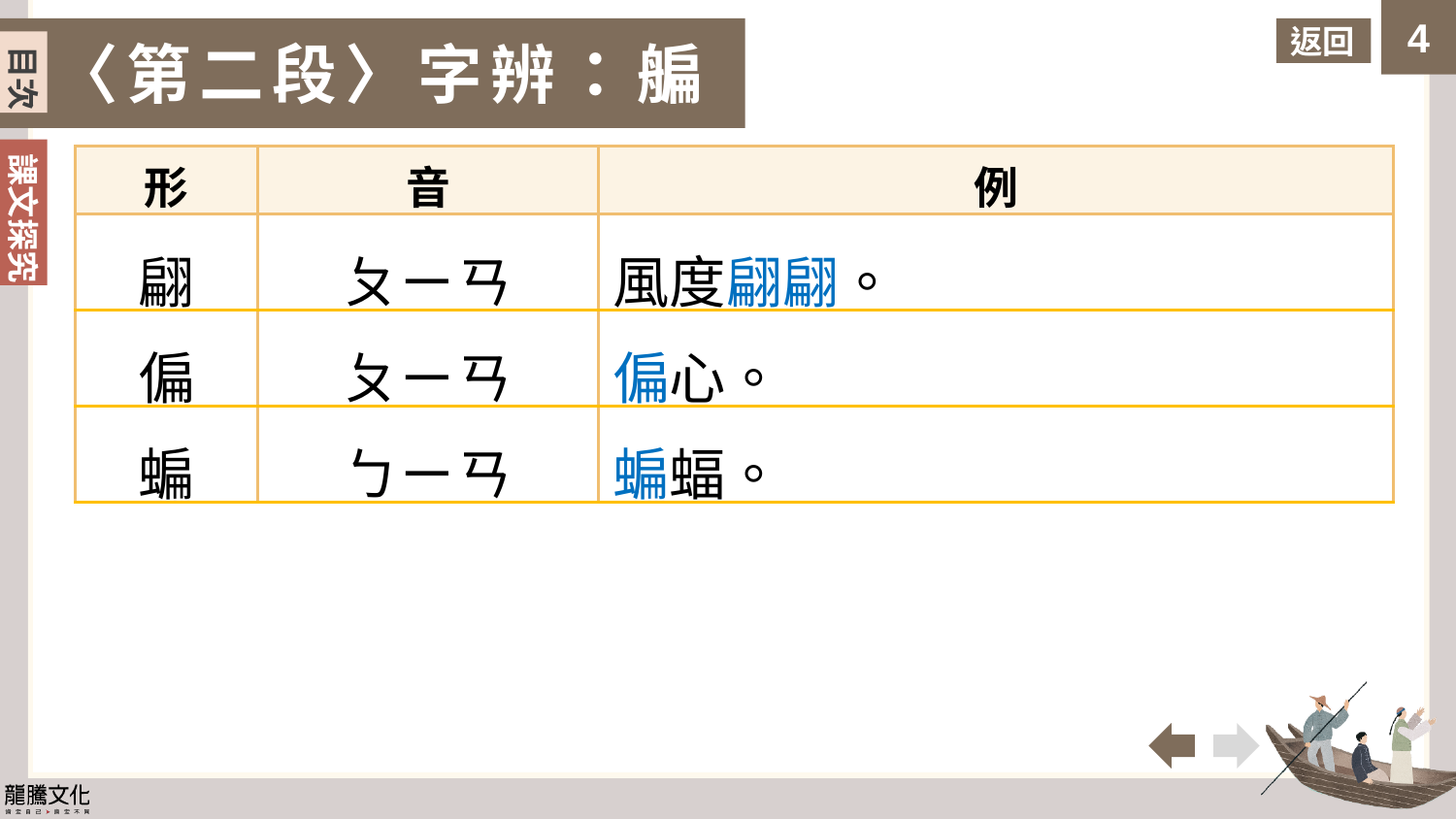

返回
〈第二段〉字辨：艑
目次
| 形 | 音 | 例 |
| --- | --- | --- |
| 翩 | ㄆㄧㄢ | 風度翩翩。 |
| 偏 | ㄆㄧㄢ | 偏心。 |
| 蝙 | ㄅㄧㄢ | 蝙蝠。 |